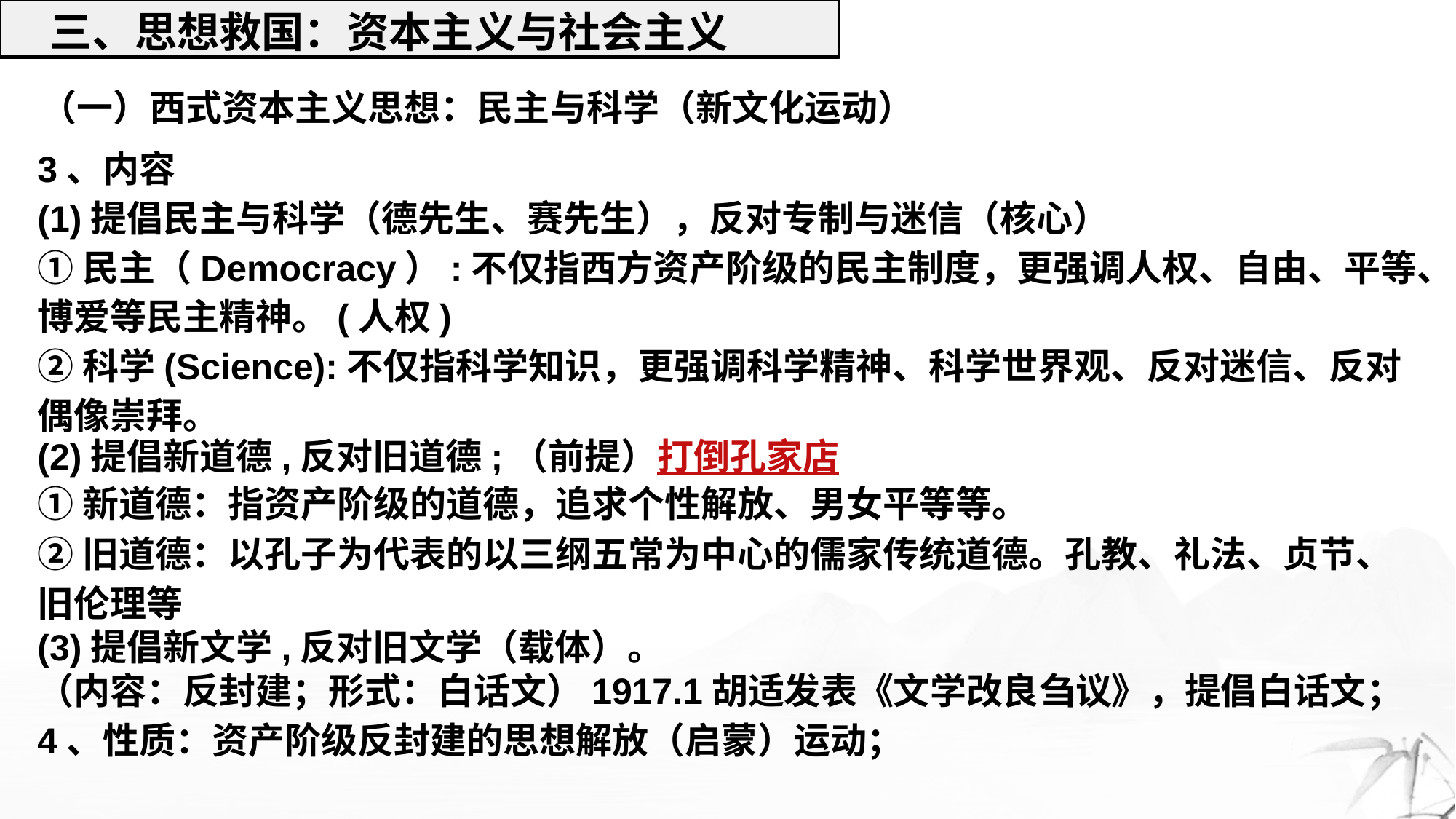

三、思想救国：资本主义与社会主义
（一）西式资本主义思想：民主与科学（新文化运动）
3、内容
(1)提倡民主与科学（德先生、赛先生），反对专制与迷信（核心）
①民主（Democracy）:不仅指西方资产阶级的民主制度，更强调人权、自由、平等、博爱等民主精神。(人权)
②科学(Science):不仅指科学知识，更强调科学精神、科学世界观、反对迷信、反对偶像崇拜。
(2)提倡新道德,反对旧道德;（前提）打倒孔家店
①新道德：指资产阶级的道德，追求个性解放、男女平等等。
②旧道德：以孔子为代表的以三纲五常为中心的儒家传统道德。孔教、礼法、贞节、旧伦理等
(3)提倡新文学,反对旧文学（载体）。
（内容：反封建；形式：白话文）1917.1胡适发表《文学改良刍议》，提倡白话文；
4、性质：资产阶级反封建的思想解放（启蒙）运动；